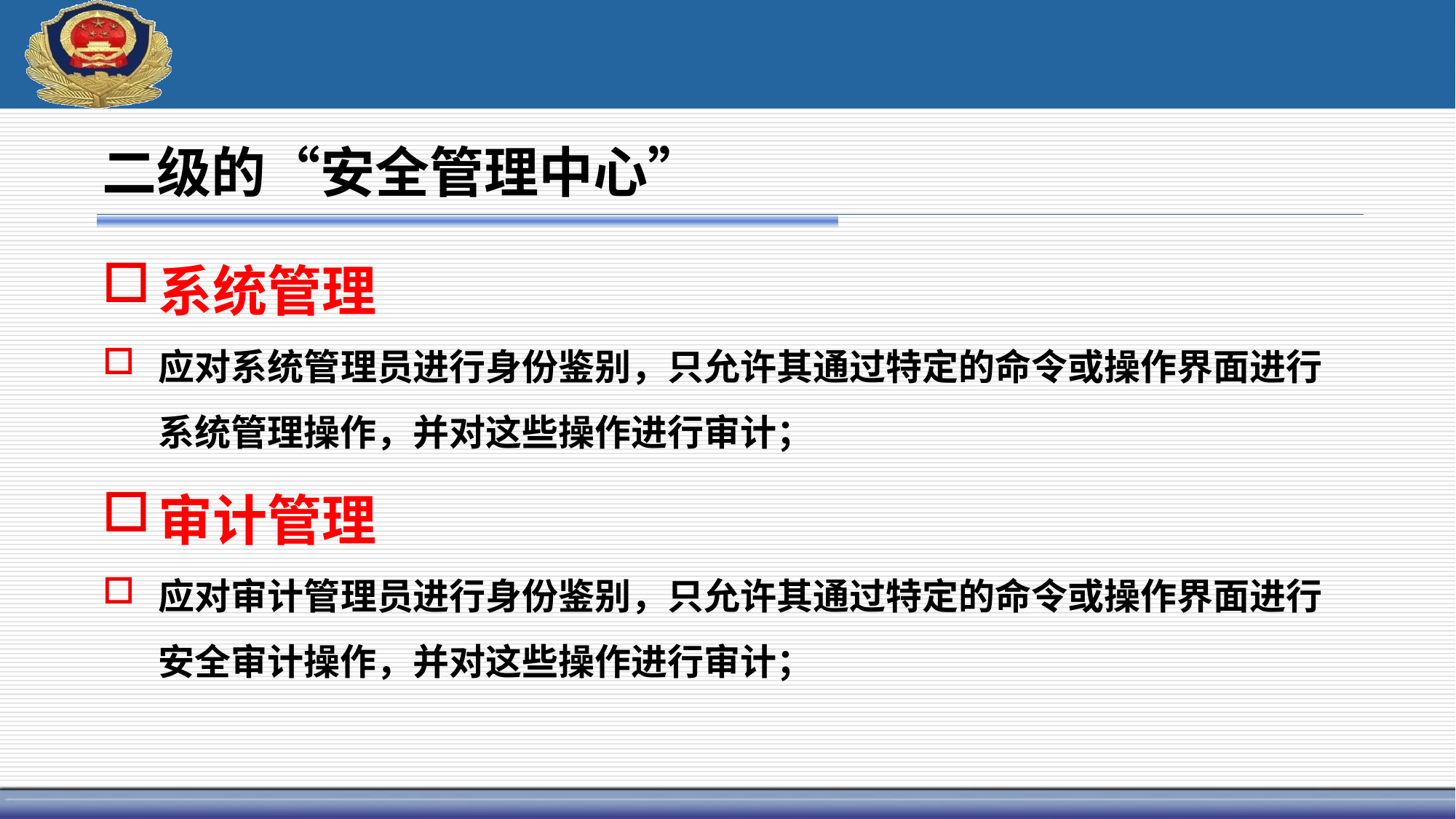

# 二级的“安全管理中心”
系统管理
应对系统管理员进行身份鉴别，只允许其通过特定的命令或操作界面进行系统管理操作，并对这些操作进行审计；
审计管理
应对审计管理员进行身份鉴别，只允许其通过特定的命令或操作界面进行安全审计操作，并对这些操作进行审计；
71